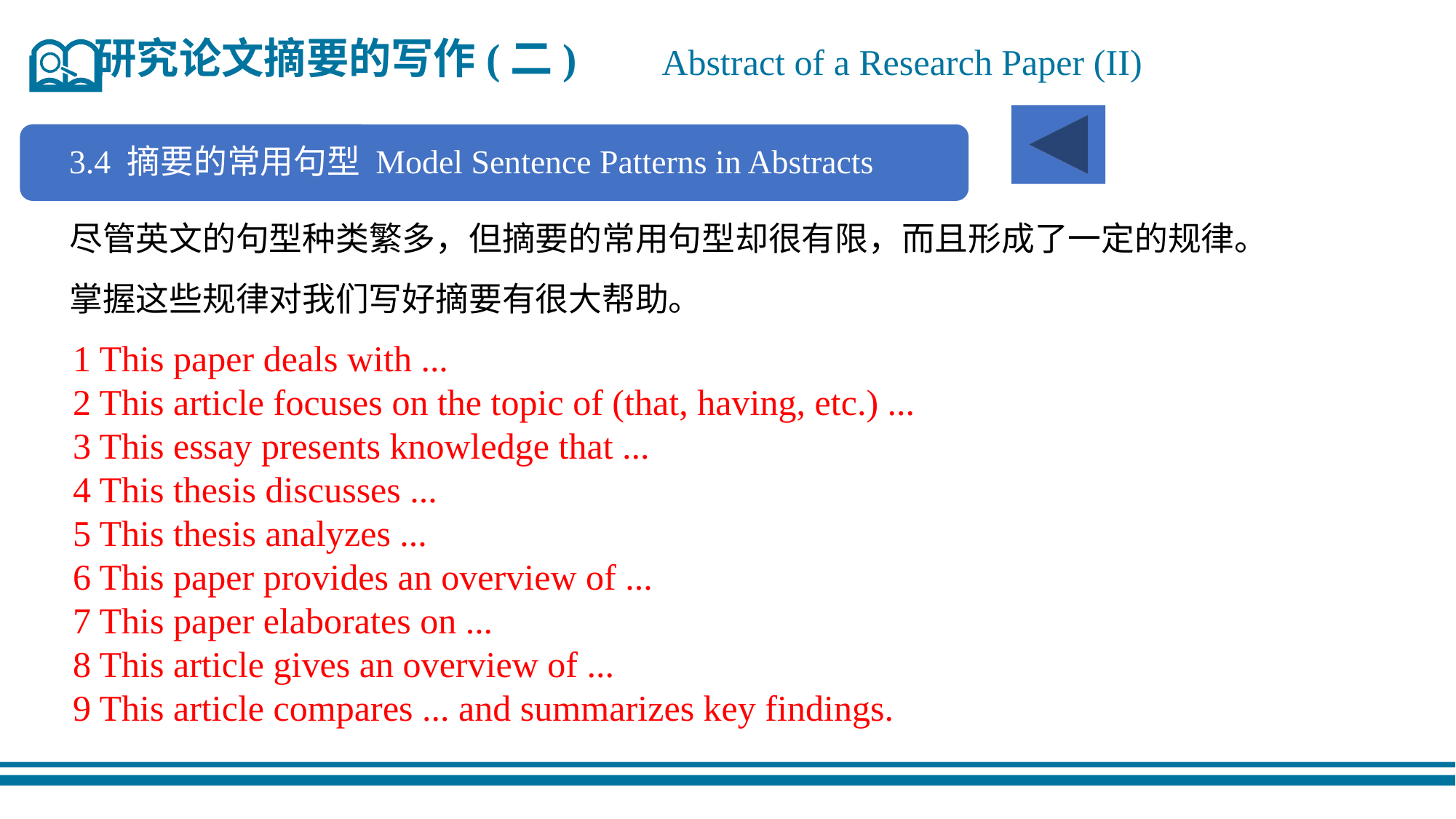

研究论文摘要的写作(二)
Abstract of a Research Paper (II)

3.4 摘要的常用句型 Model Sentence Patterns in Abstracts

尽管英文的句型种类繁多，但摘要的常用句型却很有限，而且形成了一定的规律。
掌握这些规律对我们写好摘要有很大帮助。
1 This paper deals with ...
2 This article focuses on the topic of (that, having, etc.) ...
3 This essay presents knowledge that ...
4 This thesis discusses ...
5 This thesis analyzes ...
6 This paper provides an overview of ...
7 This paper elaborates on ...
8 This article gives an overview of ...
9 This article compares ... and summarizes key findings.